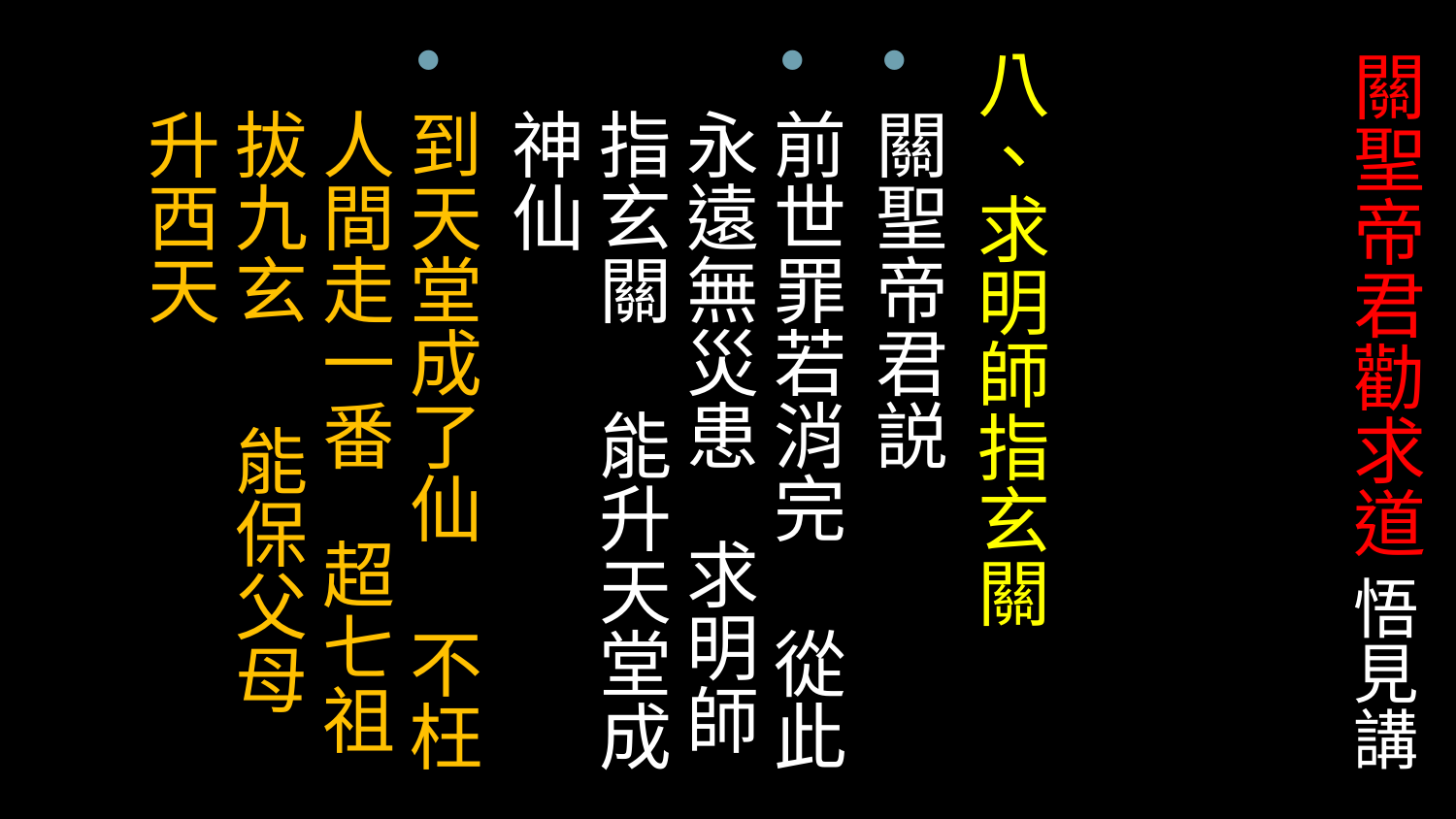

八、求明師指玄關
關聖帝君説
前世罪若消完     從此永遠無災患    求明師指玄關     能升天堂成神仙
到天堂成了仙     不枉人間走一番    超七祖拔九玄      能保父母升西天

# 關聖帝君勸求道 悟見講